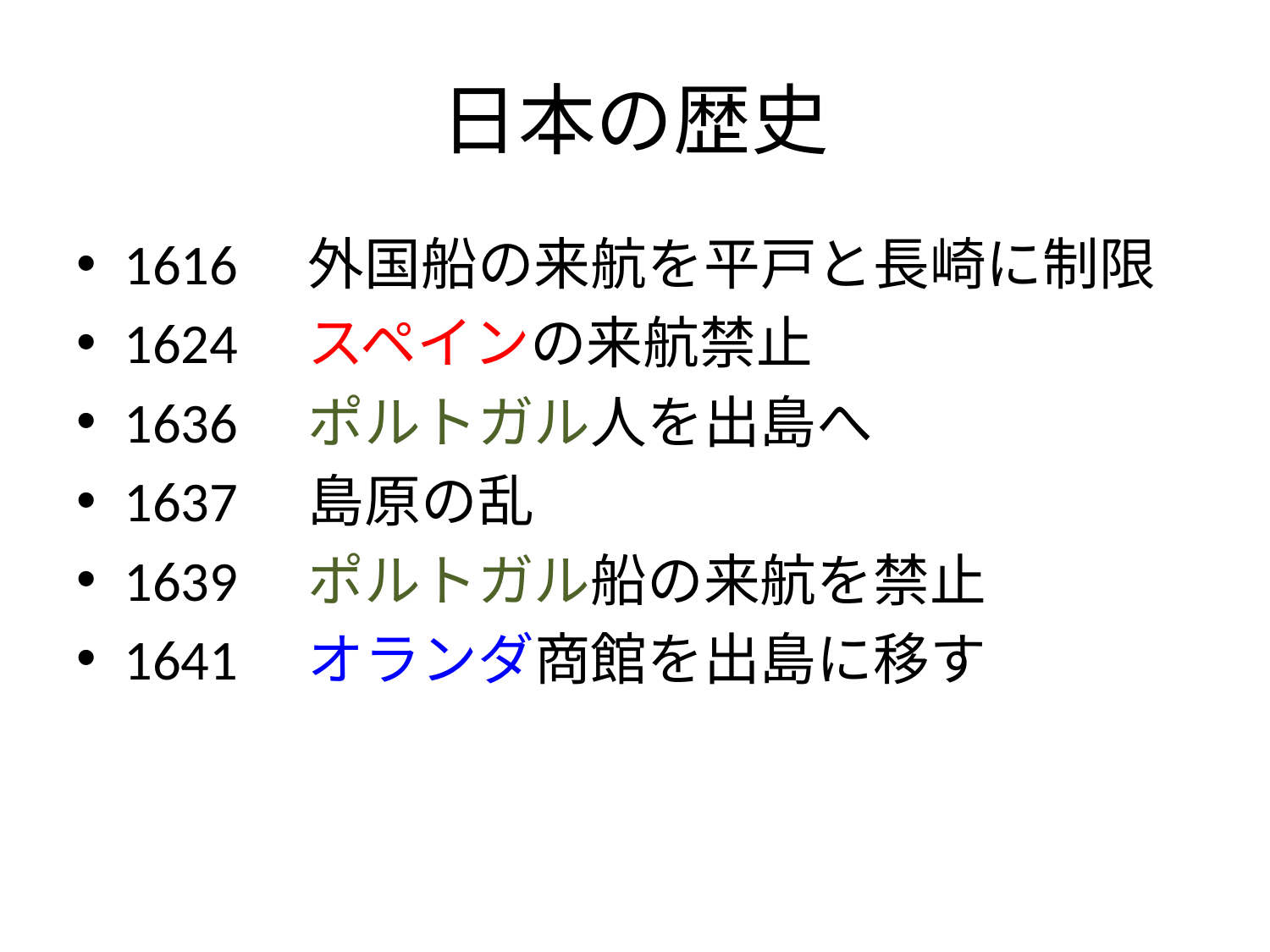

# 日本の歴史
1616　外国船の来航を平戸と長崎に制限
1624　スペインの来航禁止
1636　ポルトガル人を出島へ
1637　島原の乱
1639　ポルトガル船の来航を禁止
1641　オランダ商館を出島に移す